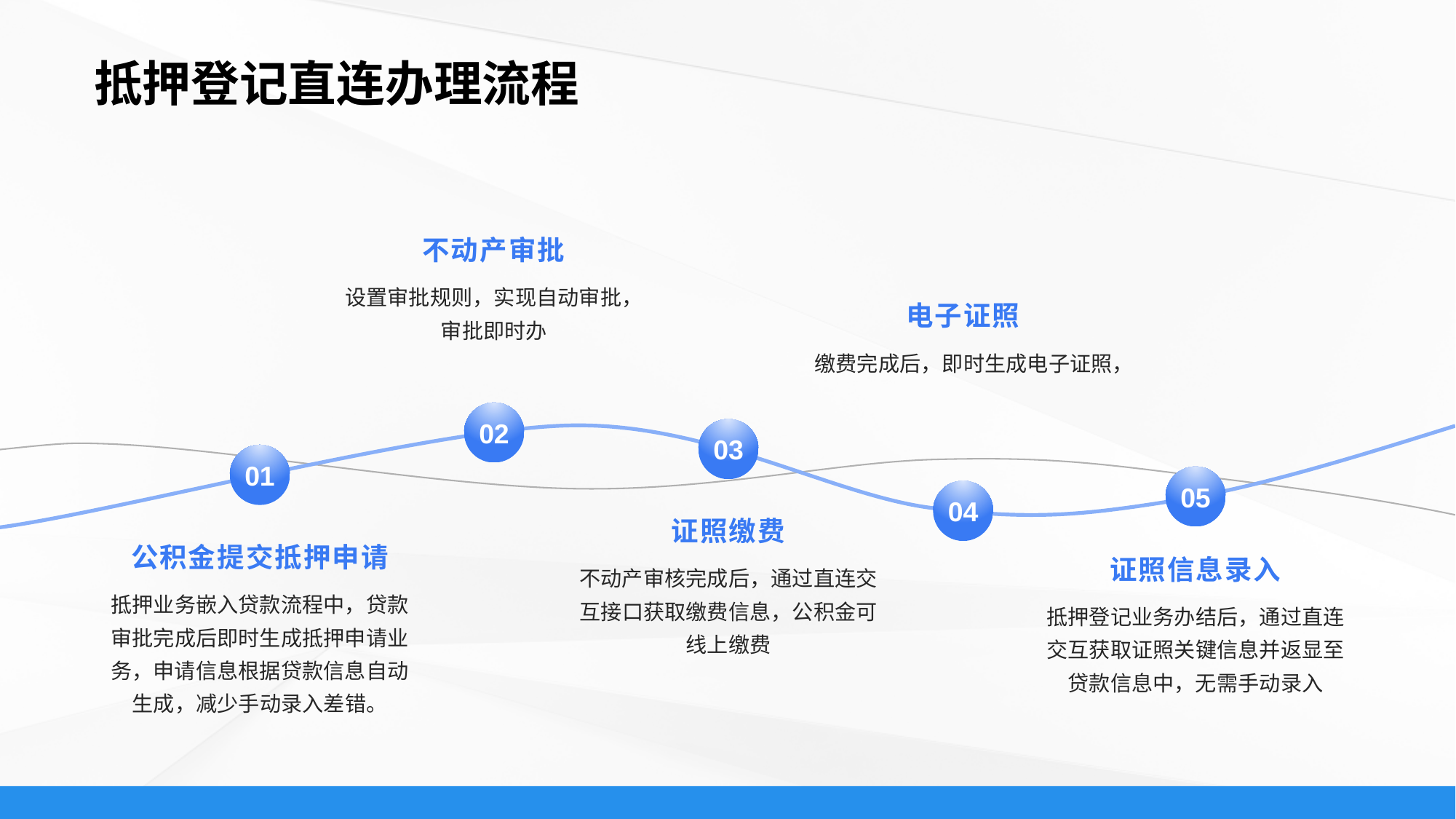

# 抵押登记直连办理流程
不动产审批
设置审批规则，实现自动审批，审批即时办
电子证照
缴费完成后，即时生成电子证照，

02
03

01
05
04
证照缴费
公积金提交抵押申请
证照信息录入
不动产审核完成后，通过直连交互接口获取缴费信息，公积金可线上缴费
抵押业务嵌入贷款流程中，贷款审批完成后即时生成抵押申请业务，申请信息根据贷款信息自动生成，减少手动录入差错。
抵押登记业务办结后，通过直连交互获取证照关键信息并返显至贷款信息中，无需手动录入